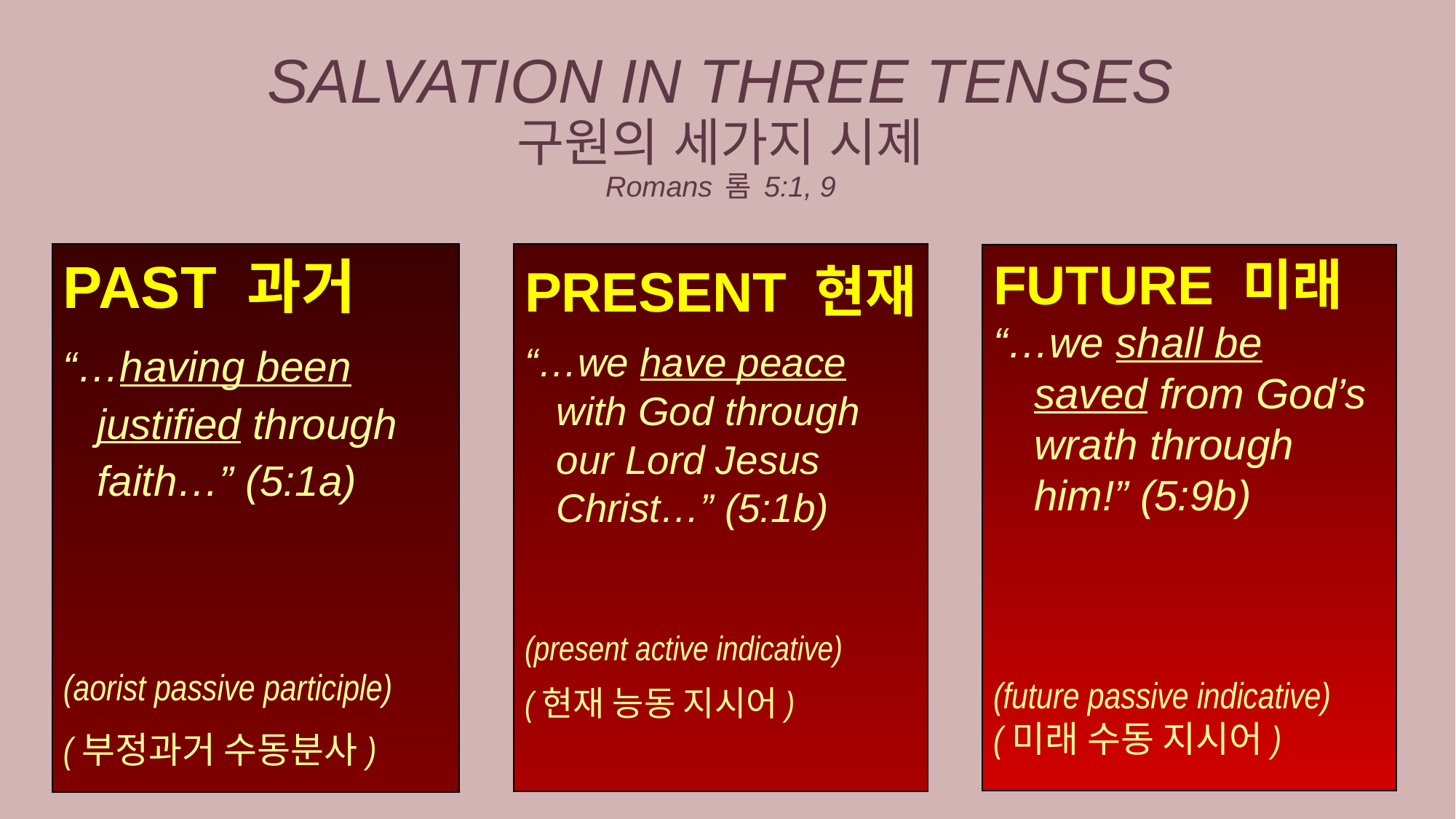

SALVATION IN THREE TENSES
구원의 세가지 시제
Romans 롬 5:1, 9
PAST 과거
“…having been justified through faith…” (5:1a)

(aorist passive participle)
(부정과거 수동분사)
PRESENT 현재
“…we have peace with God through our Lord Jesus Christ…” (5:1b)

(present active indicative)
(현재 능동 지시어)
FUTURE 미래
“…we shall be saved from God’s wrath through him!” (5:9b)

(future passive indicative)
(미래 수동 지시어)